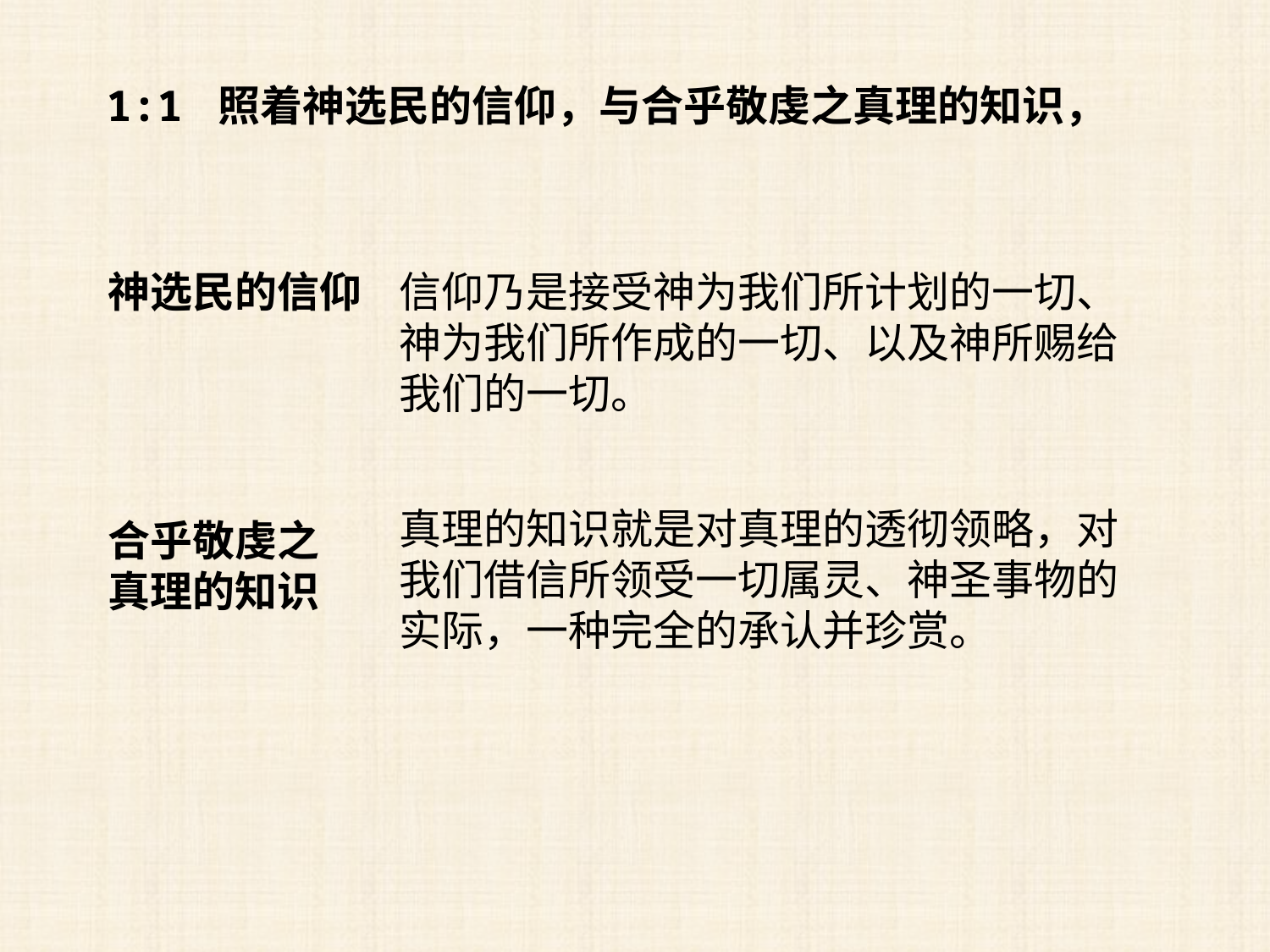

1:1 照着神选民的信仰，与合乎敬虔之真理的知识，

神选民的信仰
信仰乃是接受神为我们所计划的一切、神为我们所作成的一切、以及神所赐给我们的一切。
真理的知识就是对真理的透彻领略，对我们借信所领受一切属灵、神圣事物的实际，一种完全的承认并珍赏。
合乎敬虔之
真理的知识